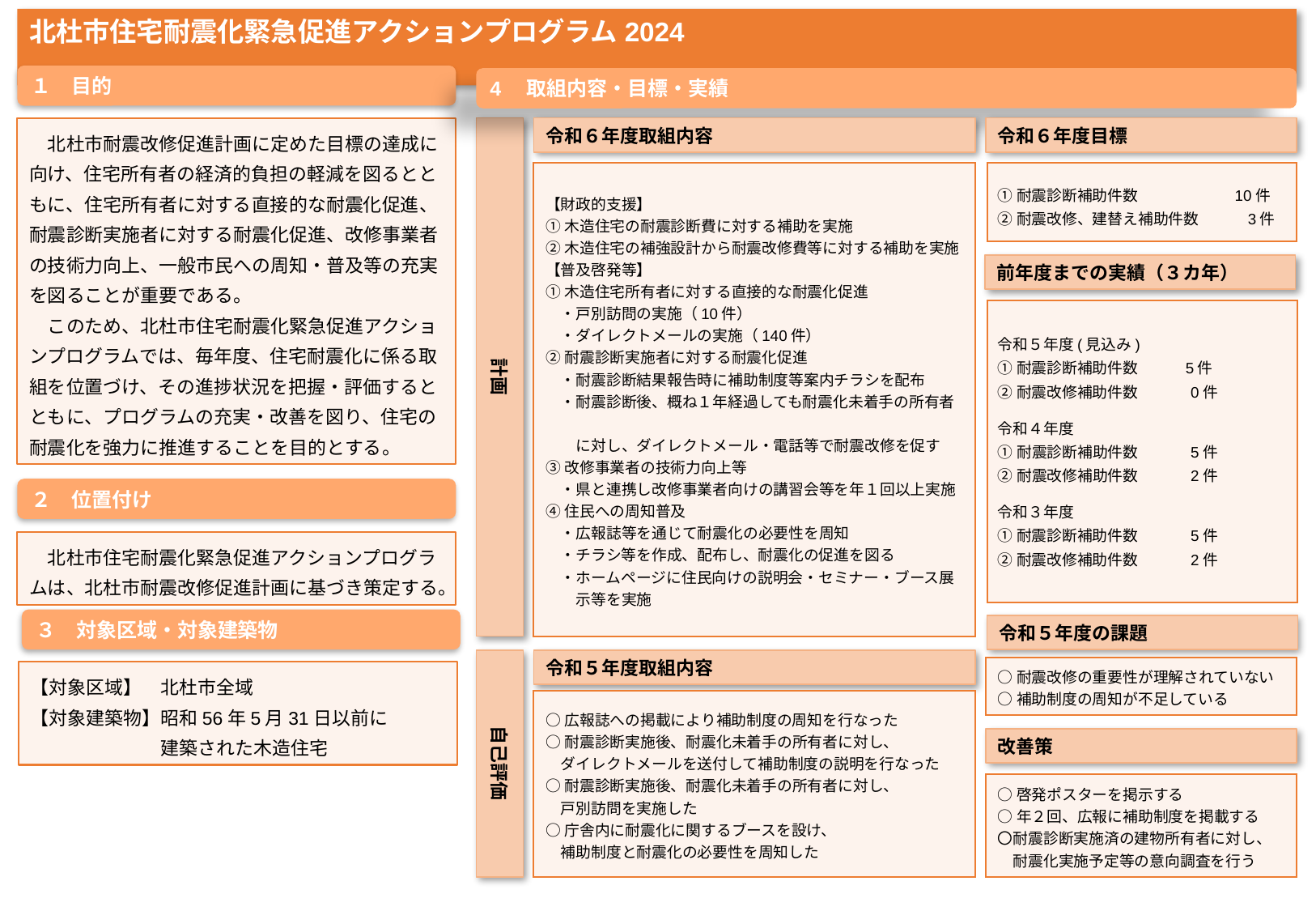

北杜市住宅耐震化緊急促進アクションプログラム2024

１　目的
4　取組内容・目標・実績
　北杜市耐震改修促進計画に定めた目標の達成に向け、住宅所有者の経済的負担の軽減を図るとともに、住宅所有者に対する直接的な耐震化促進、耐震診断実施者に対する耐震化促進、改修事業者の技術力向上、一般市民への周知・普及等の充実を図ることが重要である。
　このため、北杜市住宅耐震化緊急促進アクションプログラムでは、毎年度、住宅耐震化に係る取組を位置づけ、その進捗状況を把握・評価するとともに、プログラムの充実・改善を図り、住宅の耐震化を強力に推進することを目的とする。
計画
令和６年度取組内容
令和６年度目標
【財政的支援】
①木造住宅の耐震診断費に対する補助を実施
②木造住宅の補強設計から耐震改修費等に対する補助を実施
【普及啓発等】
①木造住宅所有者に対する直接的な耐震化促進
　・戸別訪問の実施（10件）
　・ダイレクトメールの実施（140件）
②耐震診断実施者に対する耐震化促進
　・耐震診断結果報告時に補助制度等案内チラシを配布
　・耐震診断後、概ね１年経過しても耐震化未着手の所有者
　　に対し、ダイレクトメール・電話等で耐震改修を促す
③改修事業者の技術力向上等
　・県と連携し改修事業者向けの講習会等を年１回以上実施
④住民への周知普及
　・広報誌等を通じて耐震化の必要性を周知
　・チラシ等を作成、配布し、耐震化の促進を図る
　・ホームページに住民向けの説明会・セミナー・ブース展
　　示等を実施

①耐震診断補助件数　　   　  　　10件
②耐震改修、建替え補助件数　　　3件
前年度までの実績（３カ年）

令和５年度(見込み)
①耐震診断補助件数　　    5件
②耐震改修補助件数　　　 0件
令和４年度
①耐震診断補助件数　　　 5件
②耐震改修補助件数　　　 2件
２　位置付け
令和３年度
①耐震診断補助件数　　　 5件
②耐震改修補助件数　　　 2件
　北杜市住宅耐震化緊急促進アクションプログラムは、北杜市耐震改修促進計画に基づき策定する。
３　対象区域・対象建築物
令和５年度の課題
自己評価
令和５年度取組内容
○耐震改修の重要性が理解されていない
○補助制度の周知が不足している
【対象区域】　北杜市全域
【対象建築物】昭和56年5月31日以前に
　　　　　　　建築された木造住宅
○広報誌への掲載により補助制度の周知を行なった
○耐震診断実施後、耐震化未着手の所有者に対し、
　ダイレクトメールを送付して補助制度の説明を行なった
○耐震診断実施後、耐震化未着手の所有者に対し、
　戸別訪問を実施した
○庁舎内に耐震化に関するブースを設け、
　補助制度と耐震化の必要性を周知した
改善策
○啓発ポスターを掲示する
○年２回、広報に補助制度を掲載する
〇耐震診断実施済の建物所有者に対し、
　耐震化実施予定等の意向調査を行う